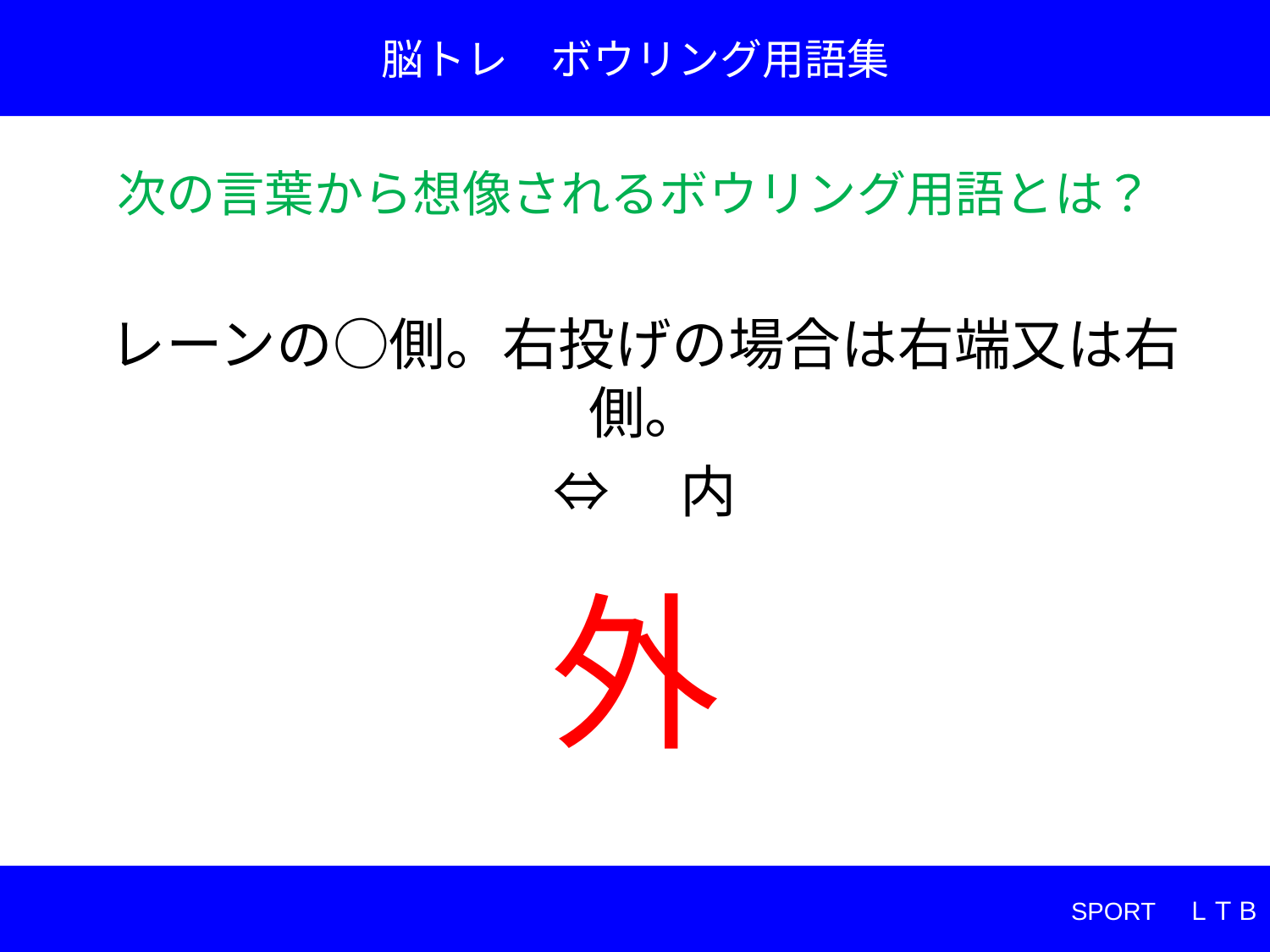

脳トレ　ボウリング用語集
次の言葉から想像されるボウリング用語とは？
レーンの○側。右投げの場合は右端又は右側。
⇔　内
# 外
SPORT　ＬＴＢ